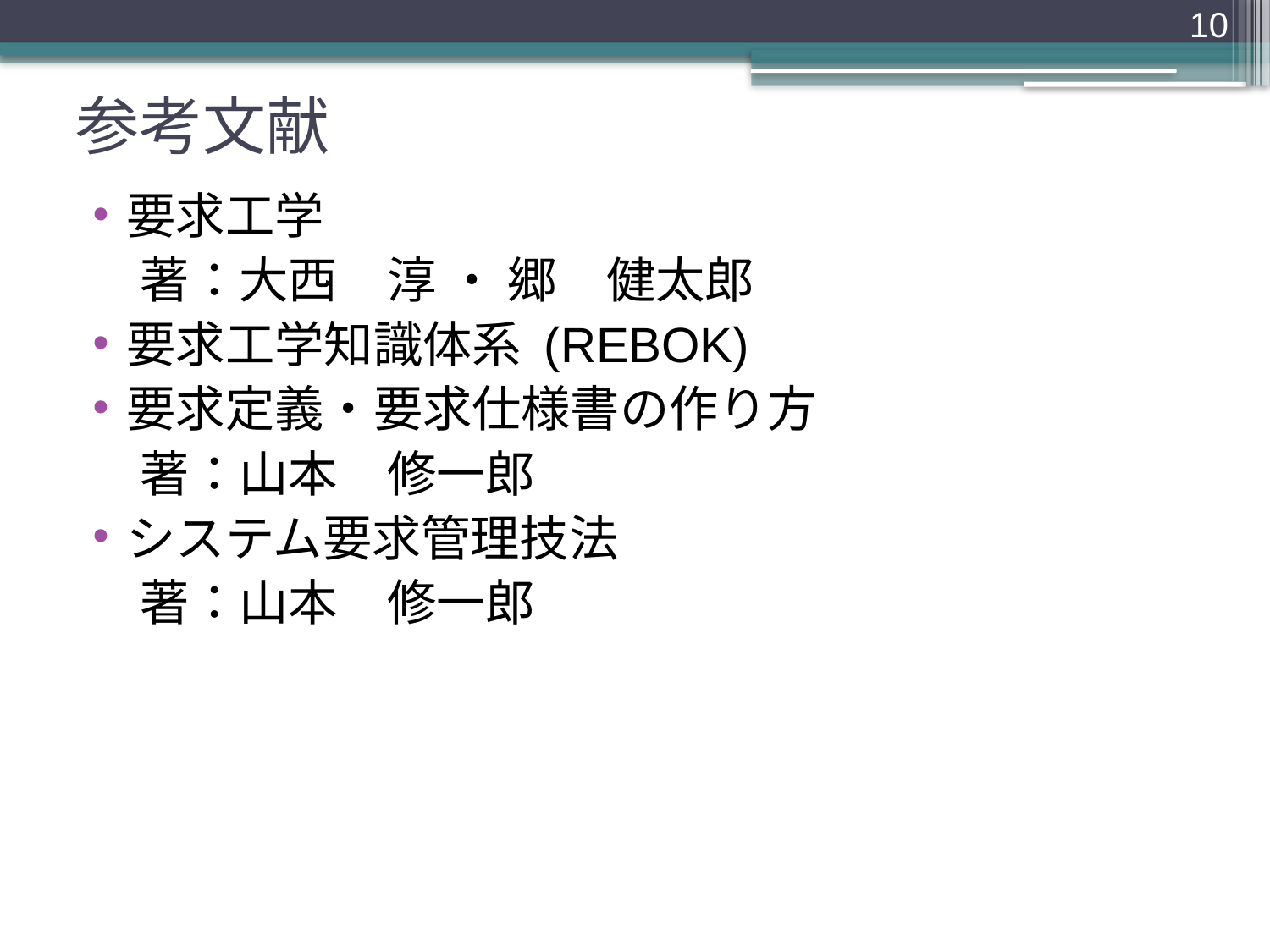

10
# 参考文献
要求工学
　著：大西　淳 ・ 郷　健太郎
要求工学知識体系 (REBOK)
要求定義・要求仕様書の作り方
　著：山本　修一郎
システム要求管理技法
　著：山本　修一郎